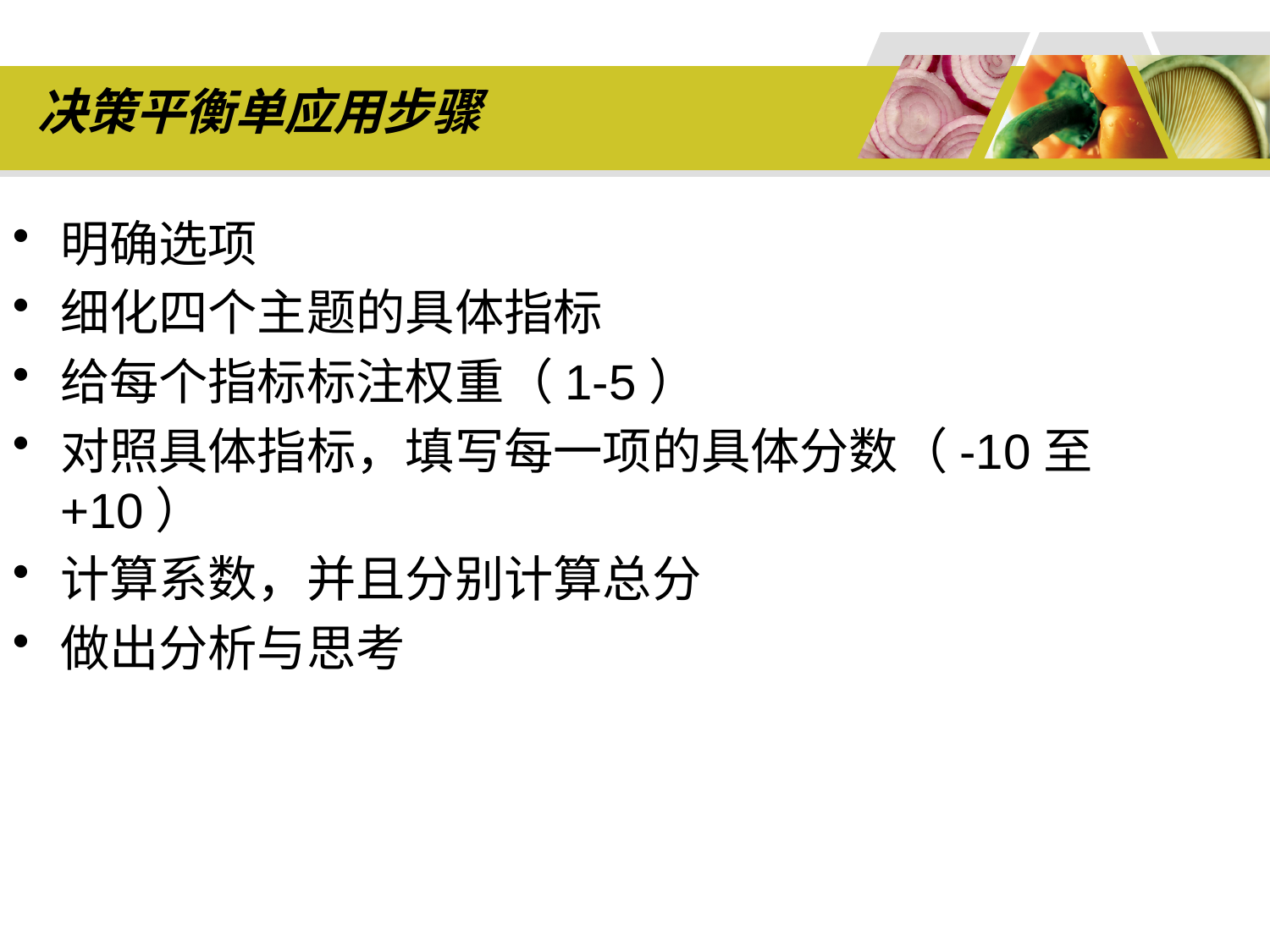

# 决策平衡单应用步骤
明确选项
细化四个主题的具体指标
给每个指标标注权重（1-5）
对照具体指标，填写每一项的具体分数（-10至+10）
计算系数，并且分别计算总分
做出分析与思考